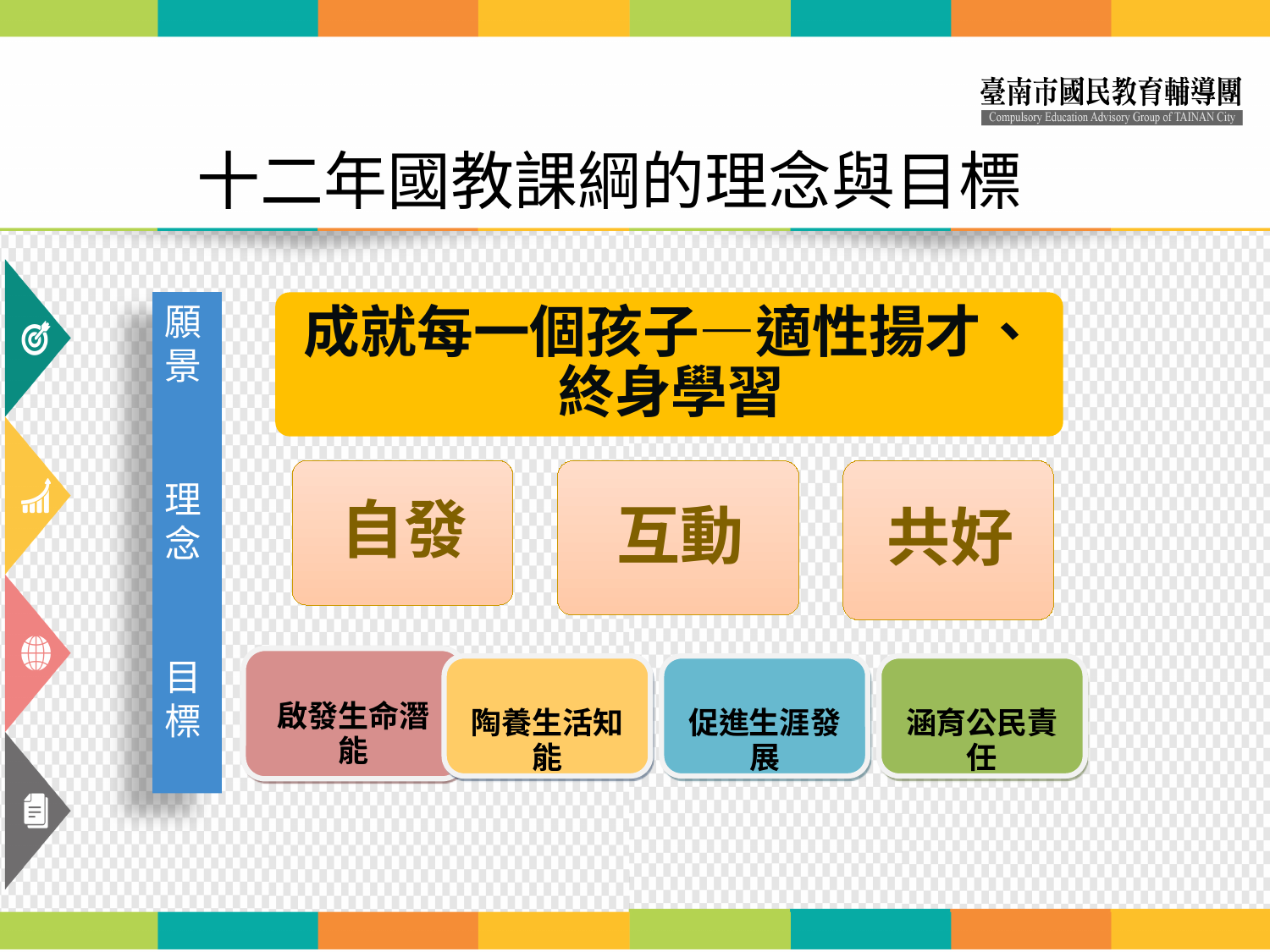

十二年國教課綱的理念與目標
願景

理念

目標

成就每一個孩子—適性揚才、終身學習

自發
互動
共好

啟發生命潛能

陶養生活知能

促進生涯發展

涵育公民責任